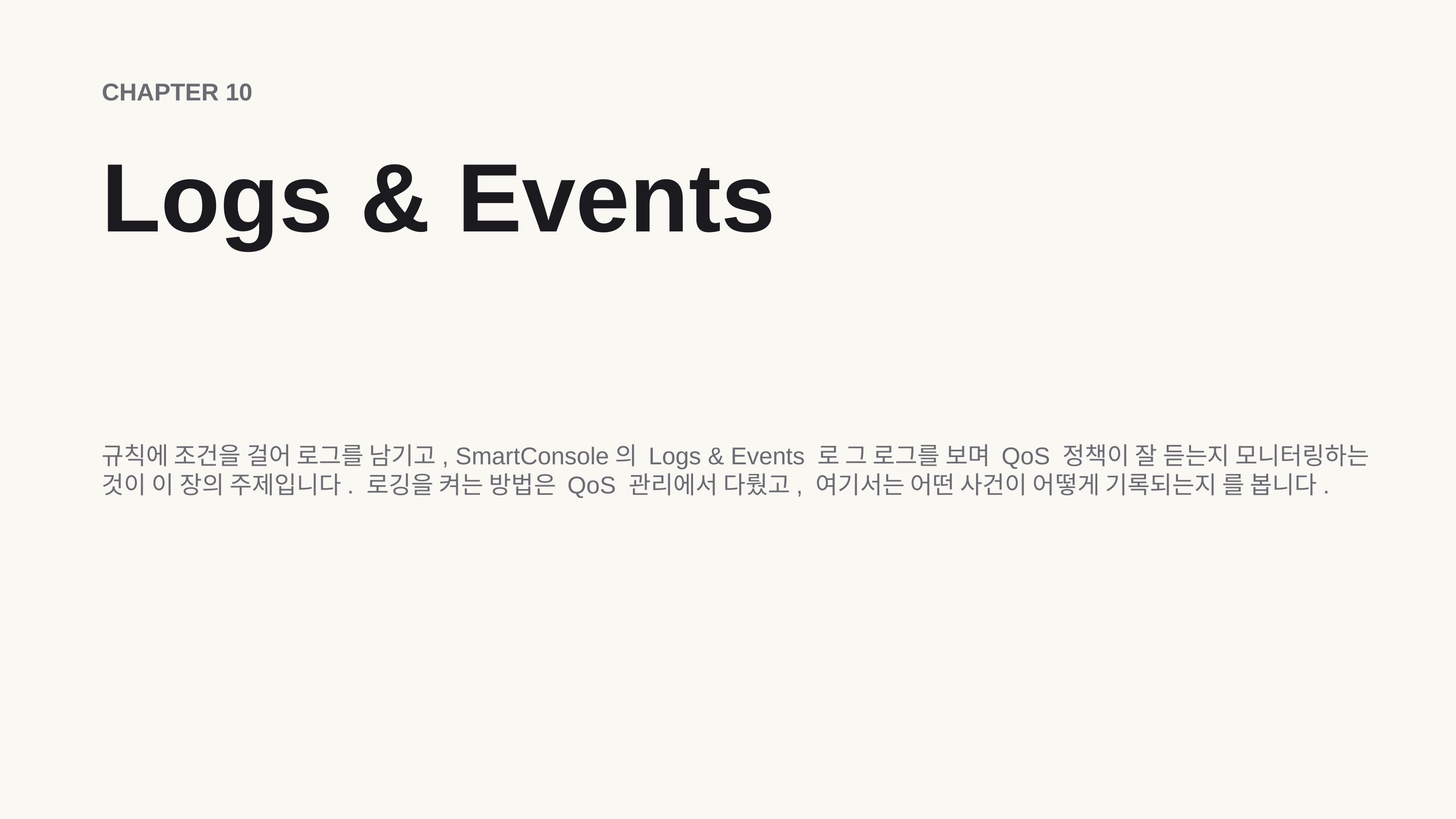

CHAPTER 10
Logs & Events
규칙에 조건을 걸어 로그를 남기고, SmartConsole의 Logs & Events 로 그 로그를 보며 QoS 정책이 잘 듣는지 모니터링하는 것이 이 장의 주제입니다. 로깅을 켜는 방법은 QoS 관리에서 다뤘고, 여기서는 어떤 사건이 어떻게 기록되는지 를 봅니다.